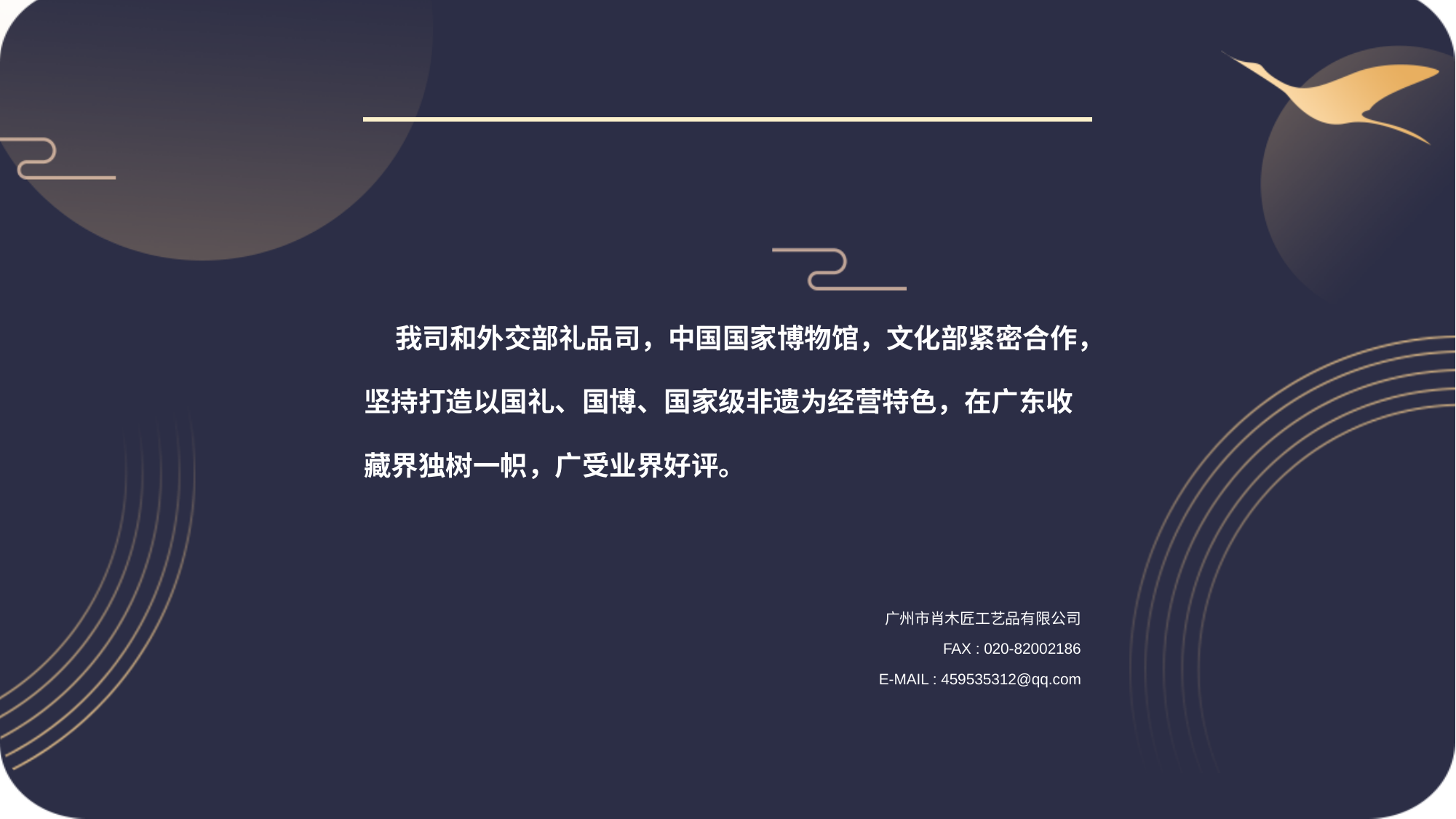

我司和外交部礼品司，中国国家博物馆，文化部紧密合作，坚持打造以国礼、国博、国家级非遗为经营特色，在广东收藏界独树一帜，广受业界好评。

广州市肖木匠工艺品有限公司
FAX : 020-82002186
E-MAIL : 459535312@qq.com